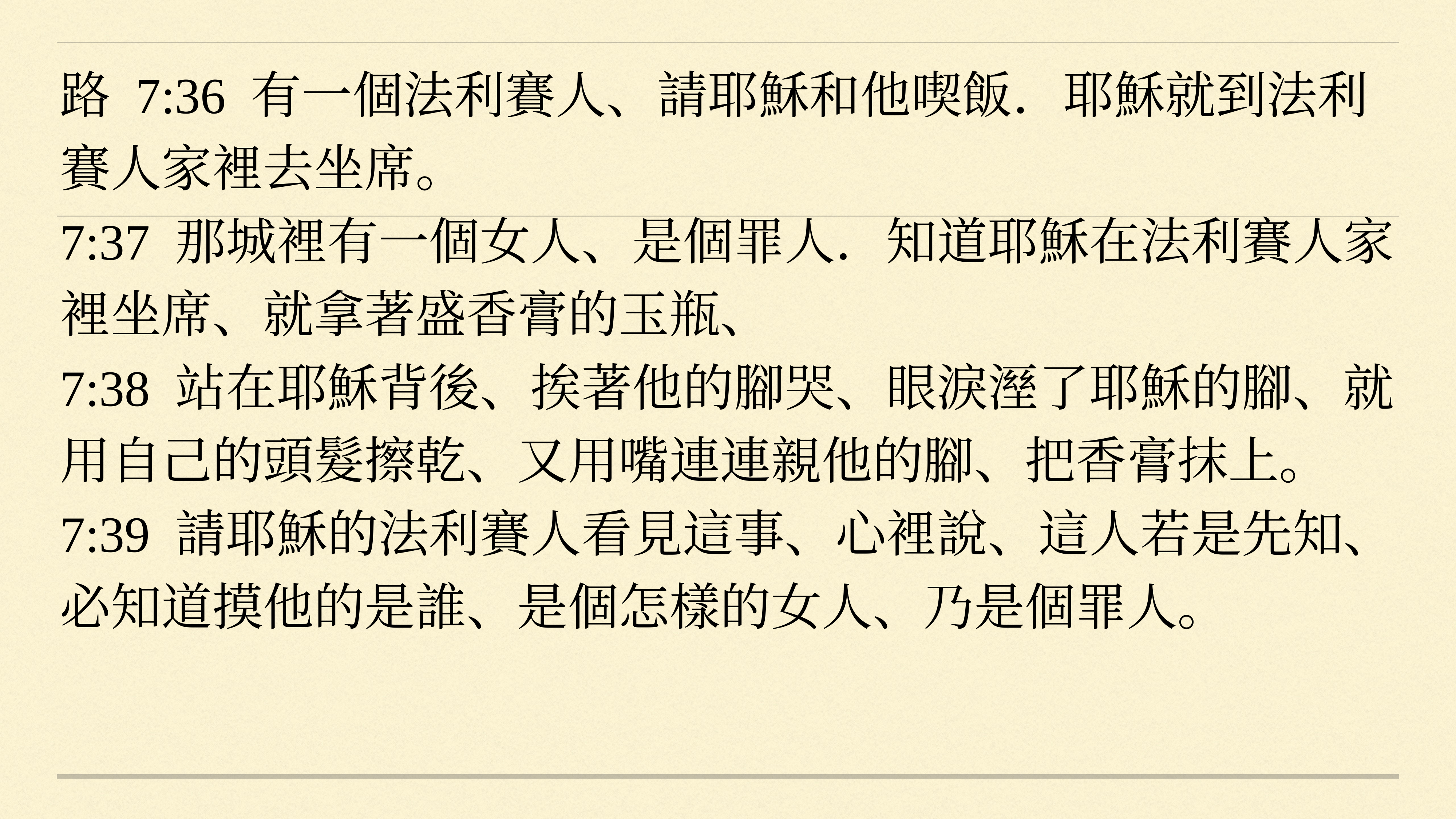

路 7:36 有一個法利賽人、請耶穌和他喫飯．耶穌就到法利賽人家裡去坐席。
7:37 那城裡有一個女人、是個罪人．知道耶穌在法利賽人家裡坐席、就拿著盛香膏的玉瓶、
7:38 站在耶穌背後、挨著他的腳哭、眼淚溼了耶穌的腳、就用自己的頭髮擦乾、又用嘴連連親他的腳、把香膏抹上。
7:39 請耶穌的法利賽人看見這事、心裡說、這人若是先知、必知道摸他的是誰、是個怎樣的女人、乃是個罪人。
#